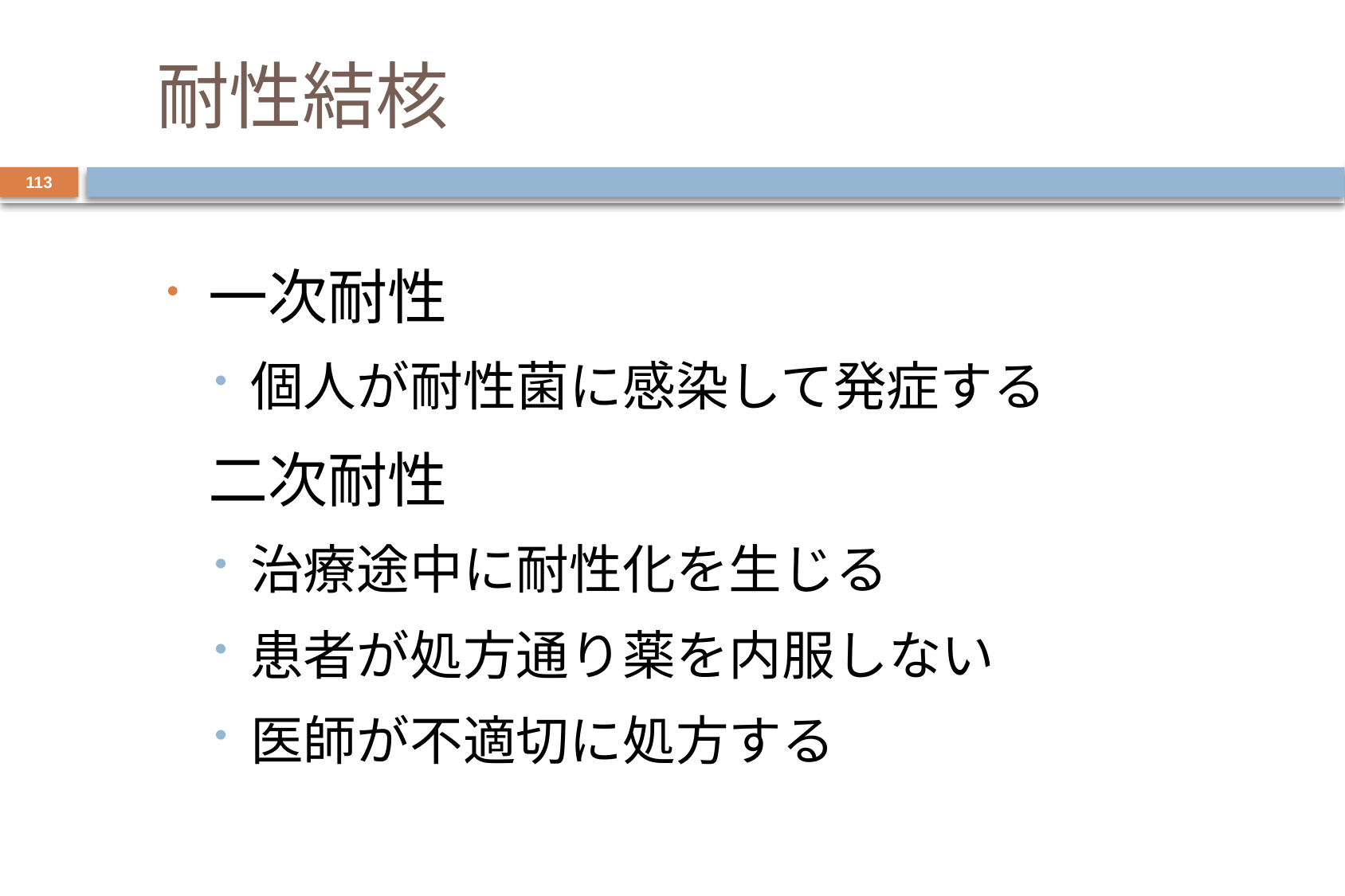

# 耐性結核
113

一次耐性
個人が耐性菌に感染して発症する
	二次耐性
治療途中に耐性化を生じる
患者が処方通り薬を内服しない
医師が不適切に処方する